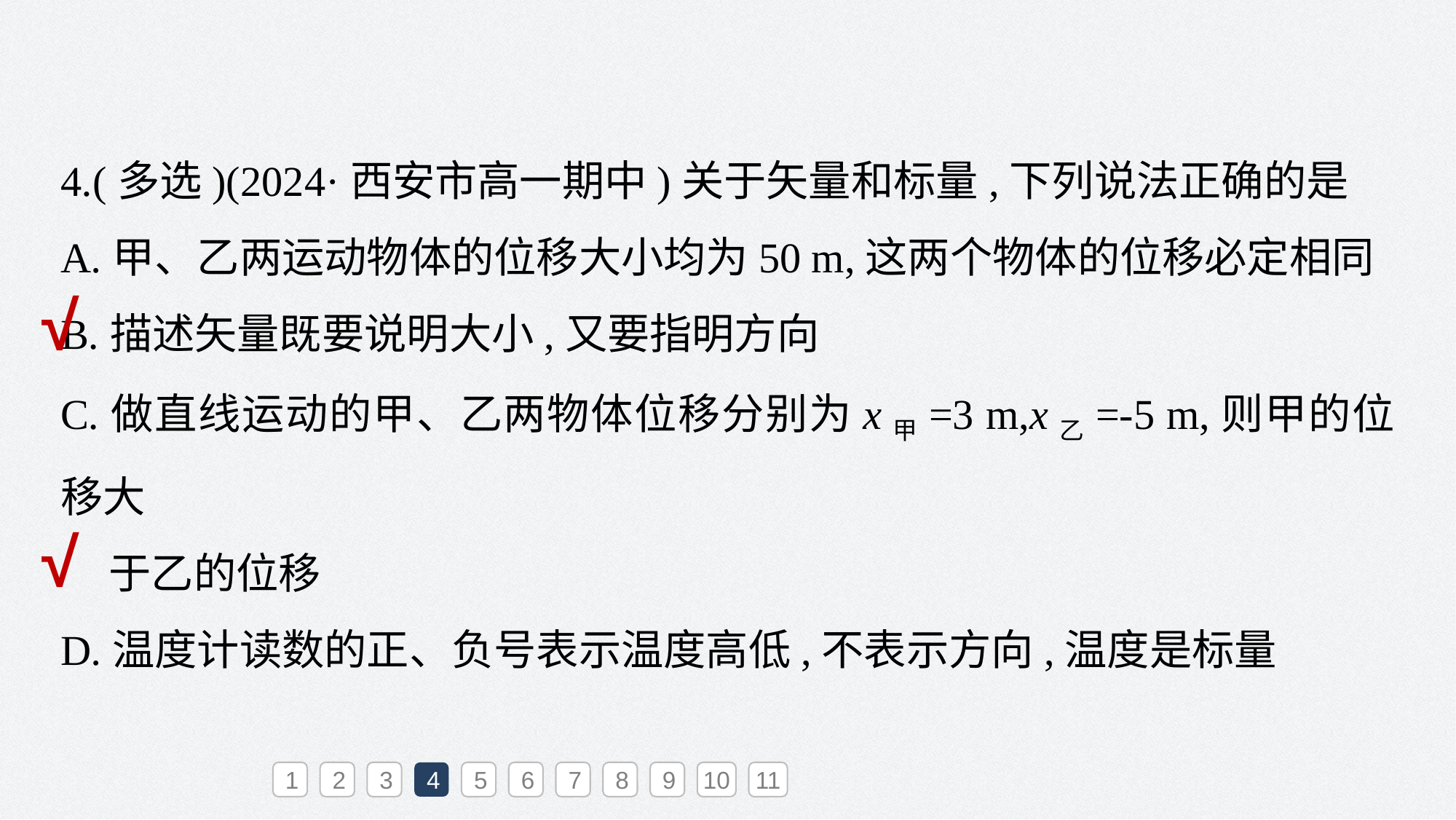

4.(多选)(2024·西安市高一期中)关于矢量和标量,下列说法正确的是
A.甲、乙两运动物体的位移大小均为50 m,这两个物体的位移必定相同
B.描述矢量既要说明大小,又要指明方向
C.做直线运动的甲、乙两物体位移分别为x甲=3 m,x乙=-5 m,则甲的位移大
    于乙的位移
D.温度计读数的正、负号表示温度高低,不表示方向,温度是标量
√
√
1
2
3
4
5
6
7
8
9
10
11